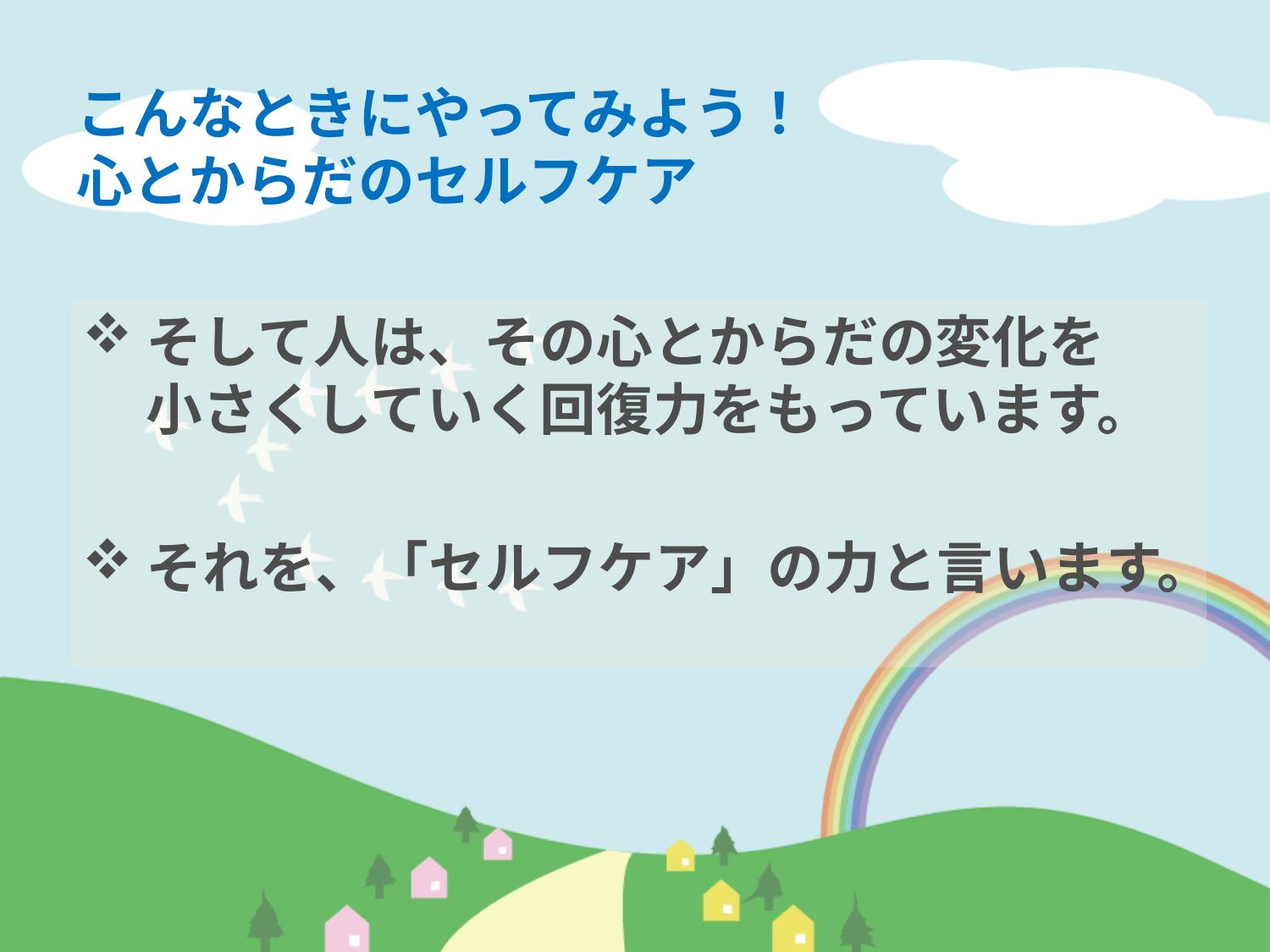

# こんなときにやってみよう！ 心とからだのセルフケア
そして人は、その心とからだの変化を　小さくしていく回復力をもっています。

それを、「セルフケア」の力と言います。